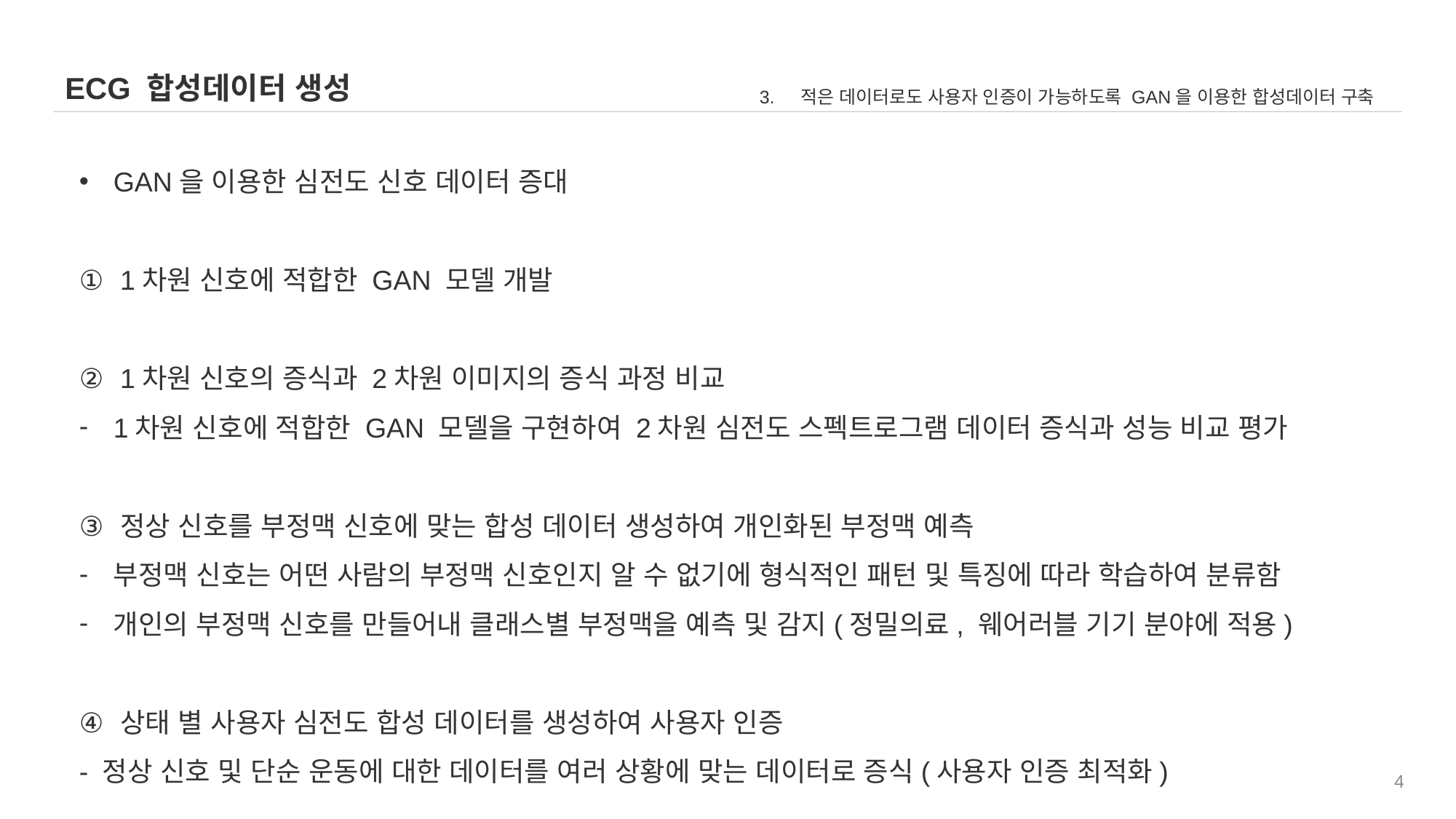

ECG 합성데이터 생성
적은 데이터로도 사용자 인증이 가능하도록 GAN을 이용한 합성데이터 구축
GAN을 이용한 심전도 신호 데이터 증대

1차원 신호에 적합한 GAN 모델 개발

1차원 신호의 증식과 2차원 이미지의 증식 과정 비교
1차원 신호에 적합한 GAN 모델을 구현하여 2차원 심전도 스펙트로그램 데이터 증식과 성능 비교 평가

정상 신호를 부정맥 신호에 맞는 합성 데이터 생성하여 개인화된 부정맥 예측
부정맥 신호는 어떤 사람의 부정맥 신호인지 알 수 없기에 형식적인 패턴 및 특징에 따라 학습하여 분류함
개인의 부정맥 신호를 만들어내 클래스별 부정맥을 예측 및 감지(정밀의료, 웨어러블 기기 분야에 적용)

상태 별 사용자 심전도 합성 데이터를 생성하여 사용자 인증
- 정상 신호 및 단순 운동에 대한 데이터를 여러 상황에 맞는 데이터로 증식(사용자 인증 최적화)
4